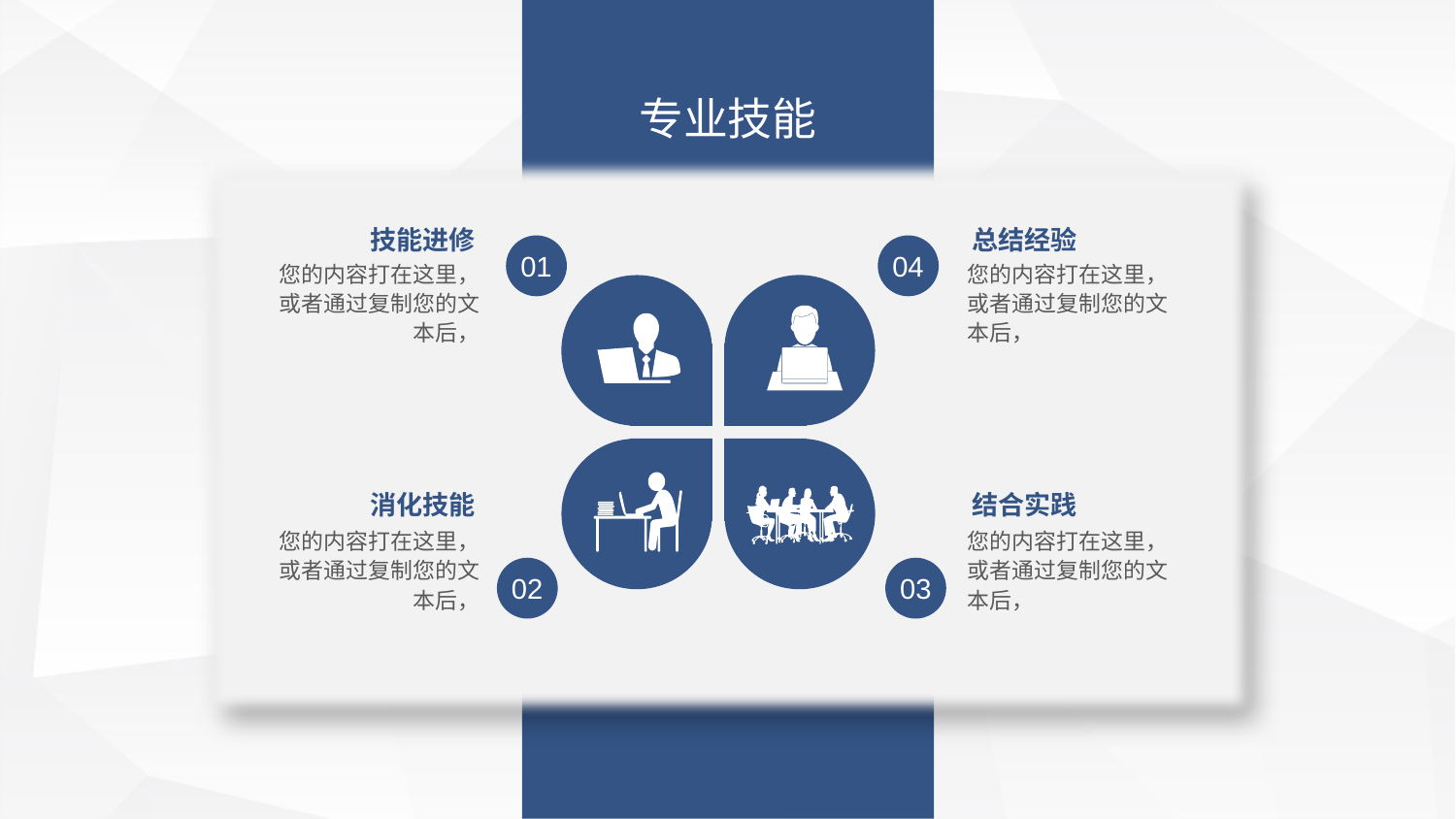

专业技能

技能进修
总结经验

01

04
您的内容打在这里，或者通过复制您的文本后，
您的内容打在这里，或者通过复制您的文本后，

消化技能
结合实践

您的内容打在这里，或者通过复制您的文本后，
您的内容打在这里，或者通过复制您的文本后，

02

03